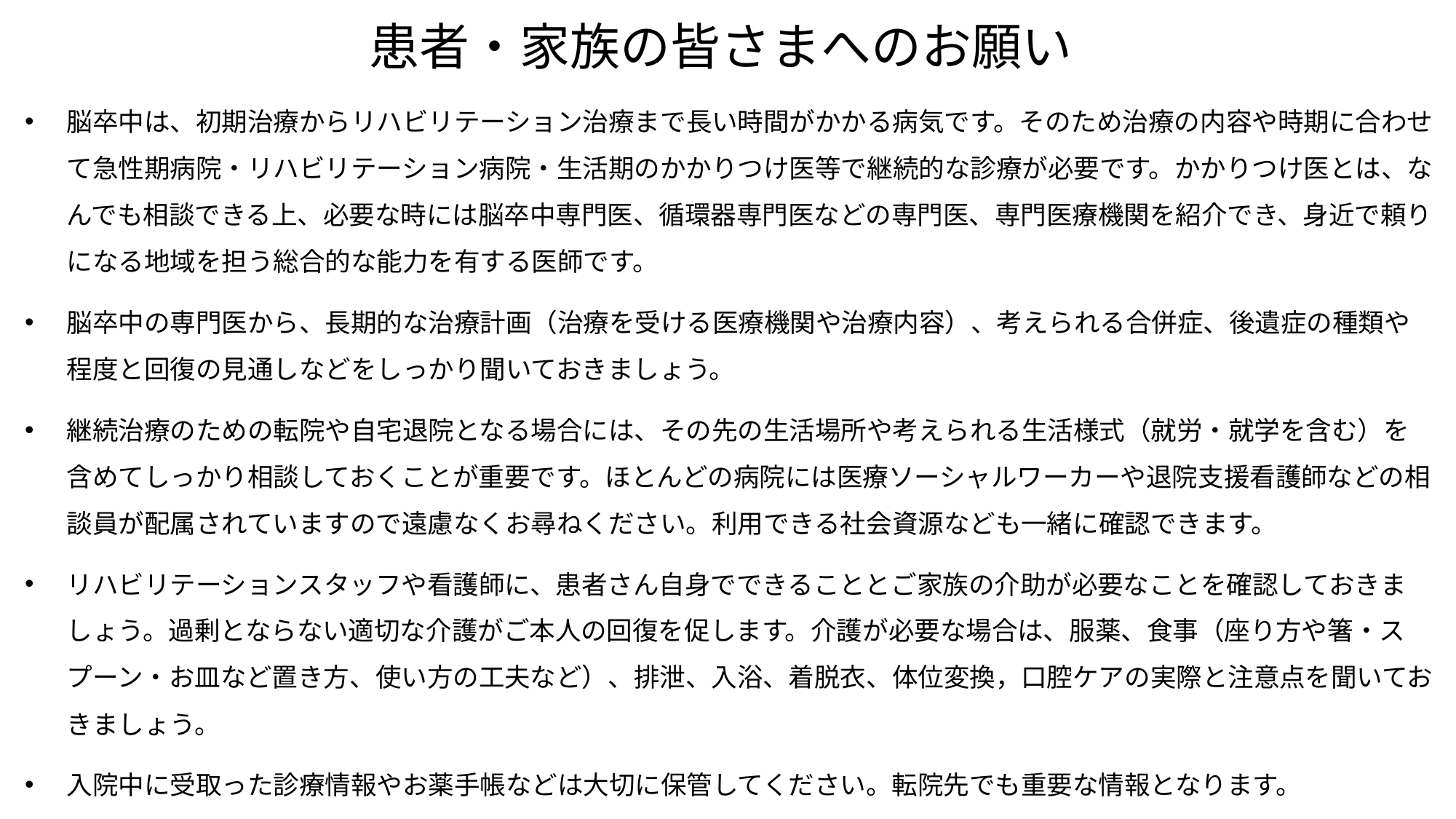

# 患者・家族の皆さまへのお願い
脳卒中は、初期治療からリハビリテーション治療まで長い時間がかかる病気です。そのため治療の内容や時期に合わせて急性期病院・リハビリテーション病院・生活期のかかりつけ医等で継続的な診療が必要です。かかりつけ医とは、なんでも相談できる上、必要な時には脳卒中専門医、循環器専門医などの専門医、専門医療機関を紹介でき、身近で頼りになる地域を担う総合的な能力を有する医師です。
脳卒中の専門医から、長期的な治療計画（治療を受ける医療機関や治療内容）、考えられる合併症、後遺症の種類や程度と回復の見通しなどをしっかり聞いておきましょう。
継続治療のための転院や自宅退院となる場合には、その先の生活場所や考えられる生活様式（就労・就学を含む）を含めてしっかり相談しておくことが重要です。ほとんどの病院には医療ソーシャルワーカーや退院支援看護師などの相談員が配属されていますので遠慮なくお尋ねください。利用できる社会資源なども一緒に確認できます。
リハビリテーションスタッフや看護師に、患者さん自身でできることとご家族の介助が必要なことを確認しておきましょう。過剰とならない適切な介護がご本人の回復を促します。介護が必要な場合は、服薬、食事（座り方や箸・スプーン・お皿など置き方、使い方の工夫など）、排泄、入浴、着脱衣、体位変換，口腔ケアの実際と注意点を聞いておきましょう。
入院中に受取った診療情報やお薬手帳などは大切に保管してください。転院先でも重要な情報となります。